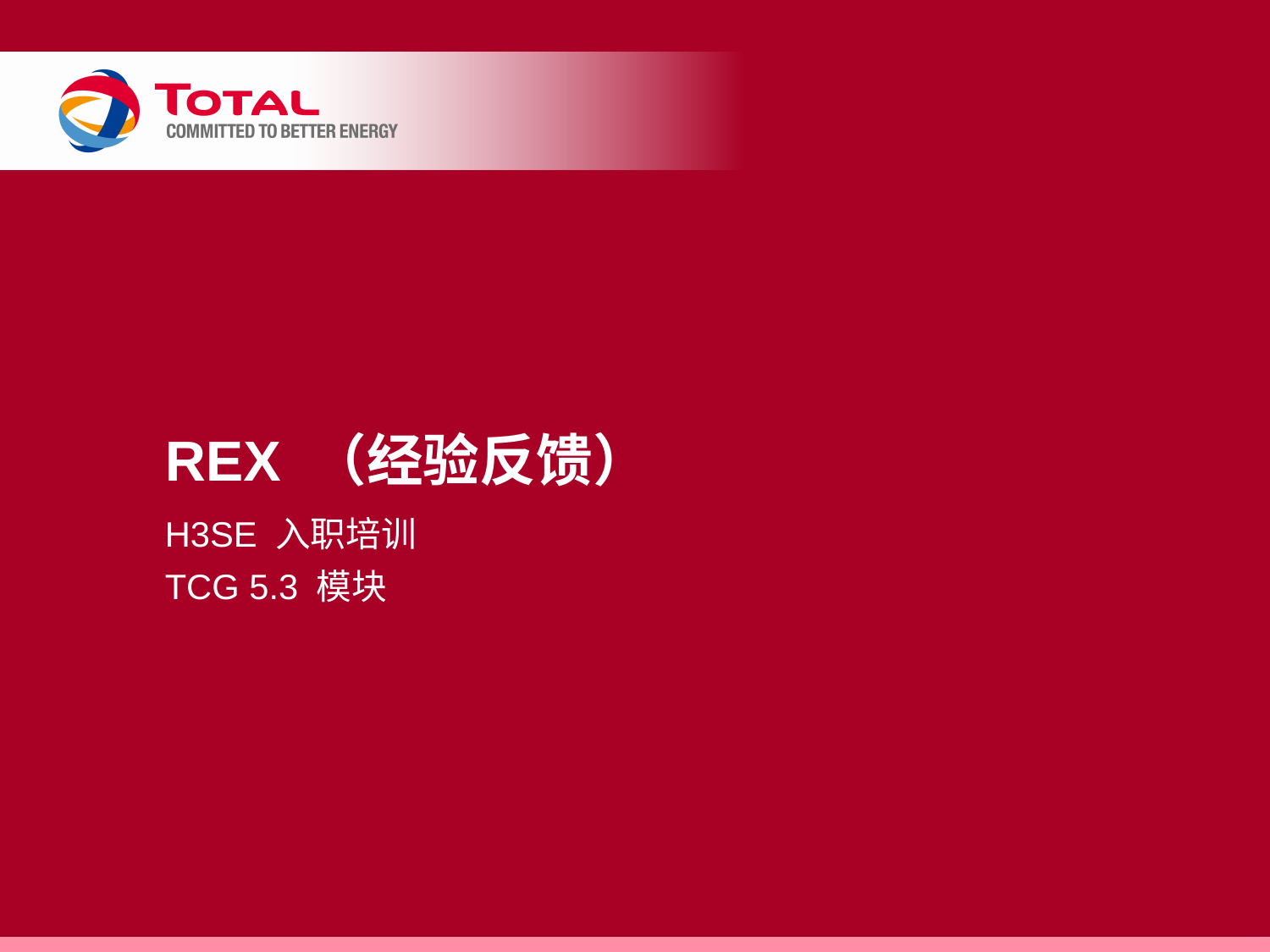

# REX （经验反馈）

H3SE 入职培训
TCG 5.3 模块